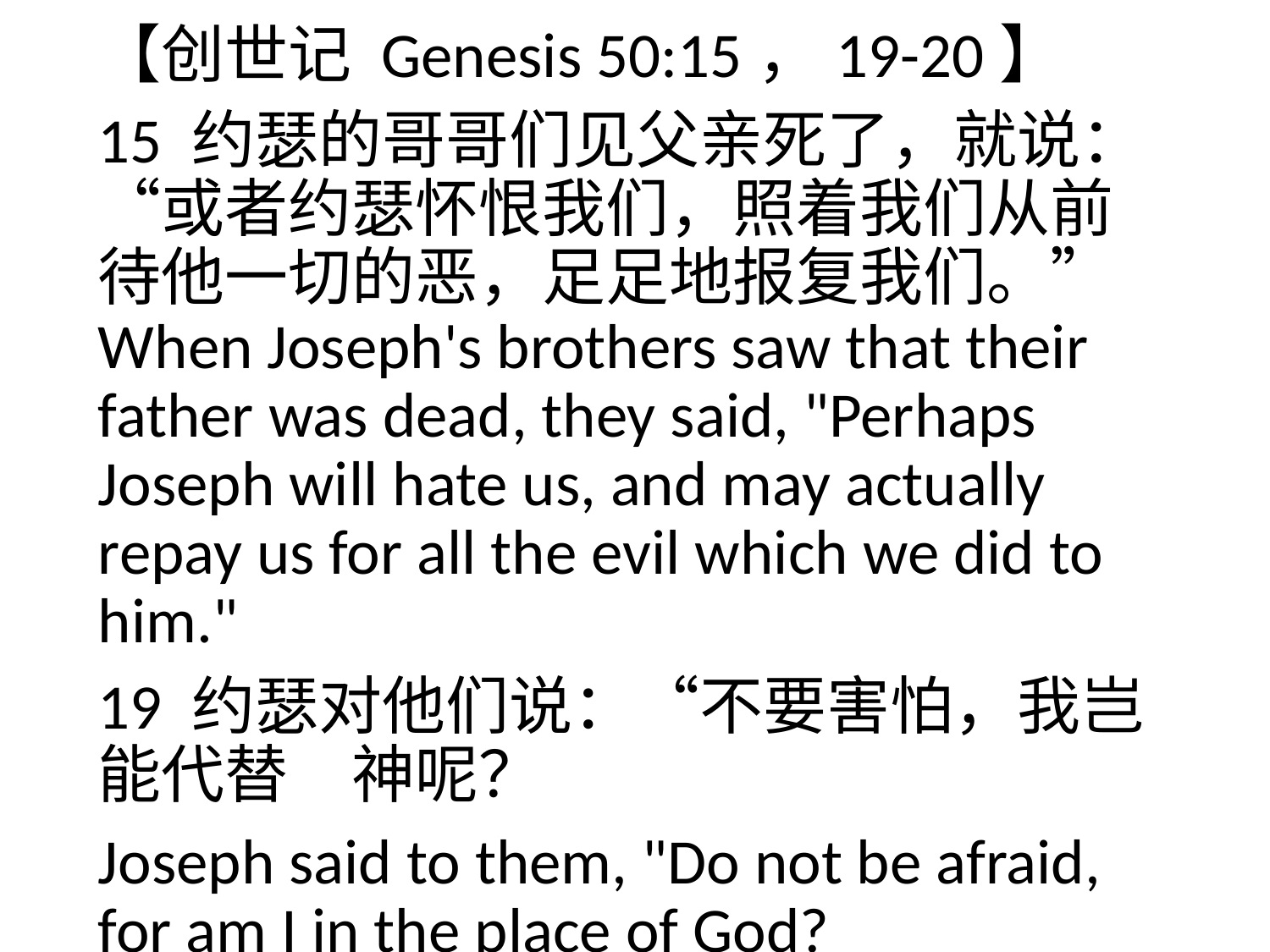

【创世记 Genesis 50:15，19-20】
15 约瑟的哥哥们见父亲死了，就说：“或者约瑟怀恨我们，照着我们从前待他一切的恶，足足地报复我们。” When Joseph's brothers saw that their father was dead, they said, "Perhaps Joseph will hate us, and may actually repay us for all the evil which we did to him."
19 约瑟对他们说：“不要害怕，我岂能代替　神呢？
Joseph said to them, "Do not be afraid, for am I in the place of God?